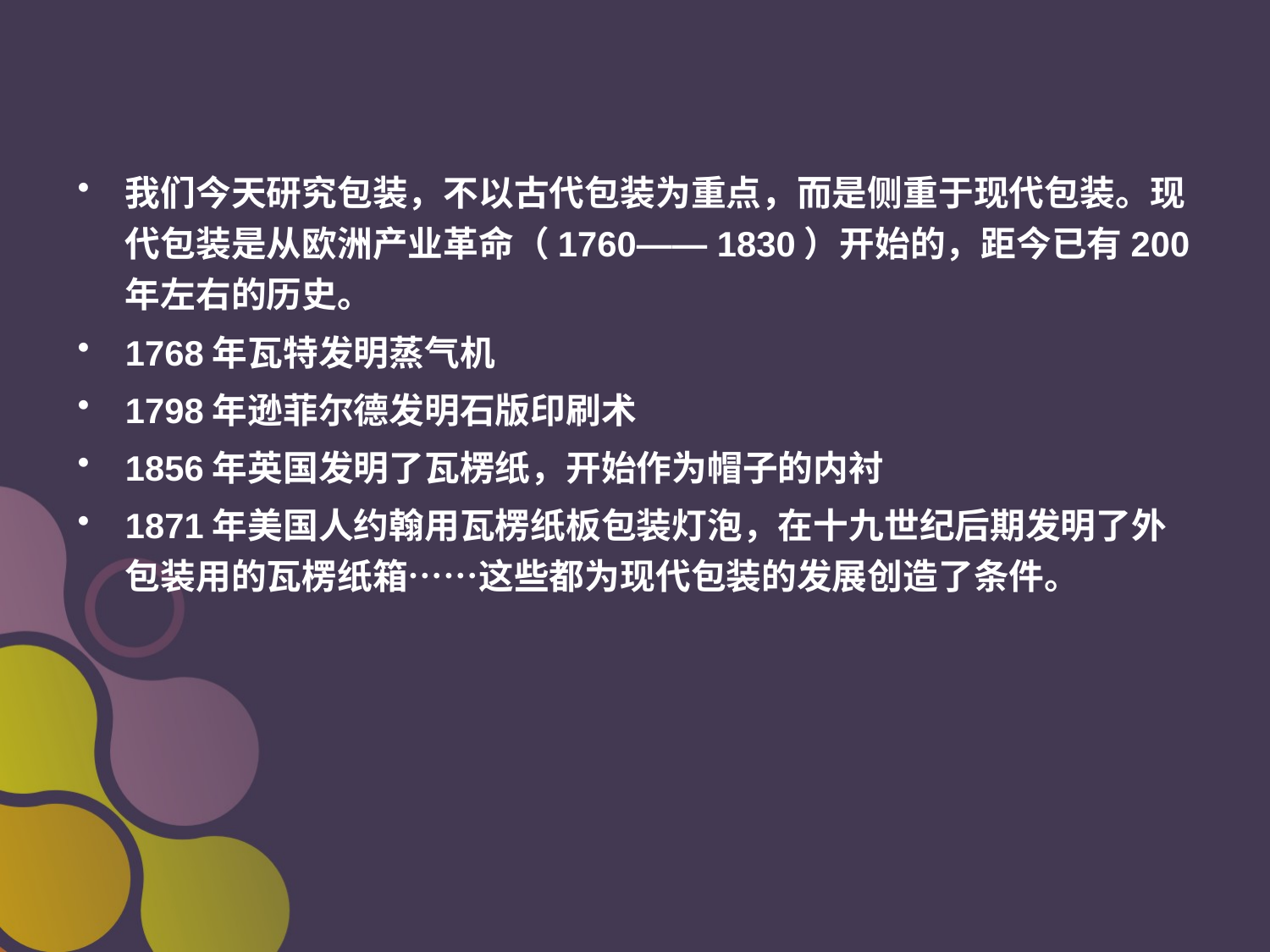

我们今天研究包装，不以古代包装为重点，而是侧重于现代包装。现代包装是从欧洲产业革命（1760—— 1830）开始的，距今已有200年左右的历史。
1768年瓦特发明蒸气机
1798年逊菲尔德发明石版印刷术
1856年英国发明了瓦楞纸，开始作为帽子的内衬
1871年美国人约翰用瓦楞纸板包装灯泡，在十九世纪后期发明了外包装用的瓦楞纸箱……这些都为现代包装的发展创造了条件。